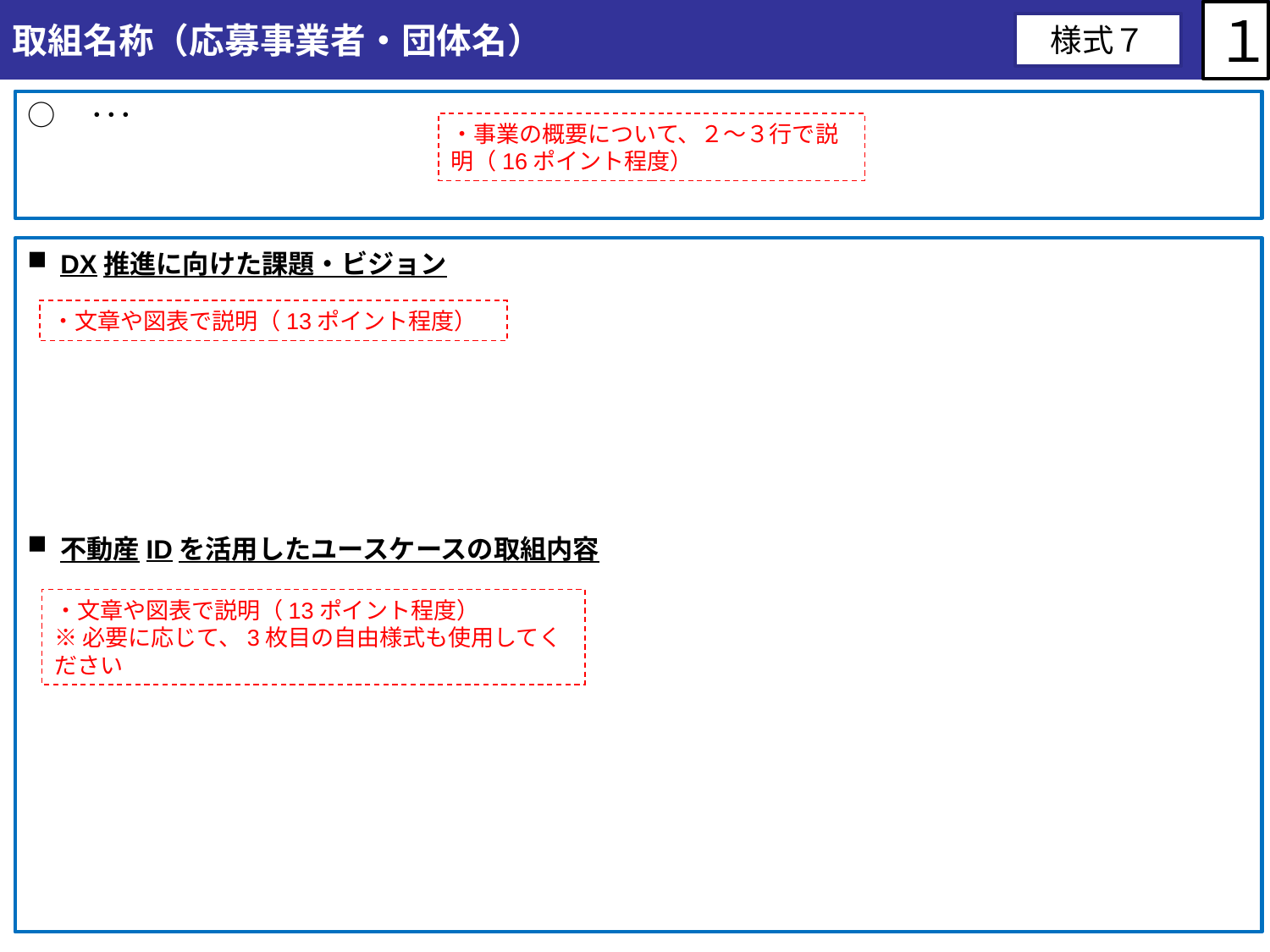

取組名称（応募事業者・団体名）
１
様式７
○　･･･
・事業の概要について、２～３行で説明（16ポイント程度）

DX推進に向けた課題・ビジョン
・文章や図表で説明（13ポイント程度）
不動産IDを活用したユースケースの取組内容
・文章や図表で説明（13ポイント程度）
※必要に応じて、3枚目の自由様式も使用してください